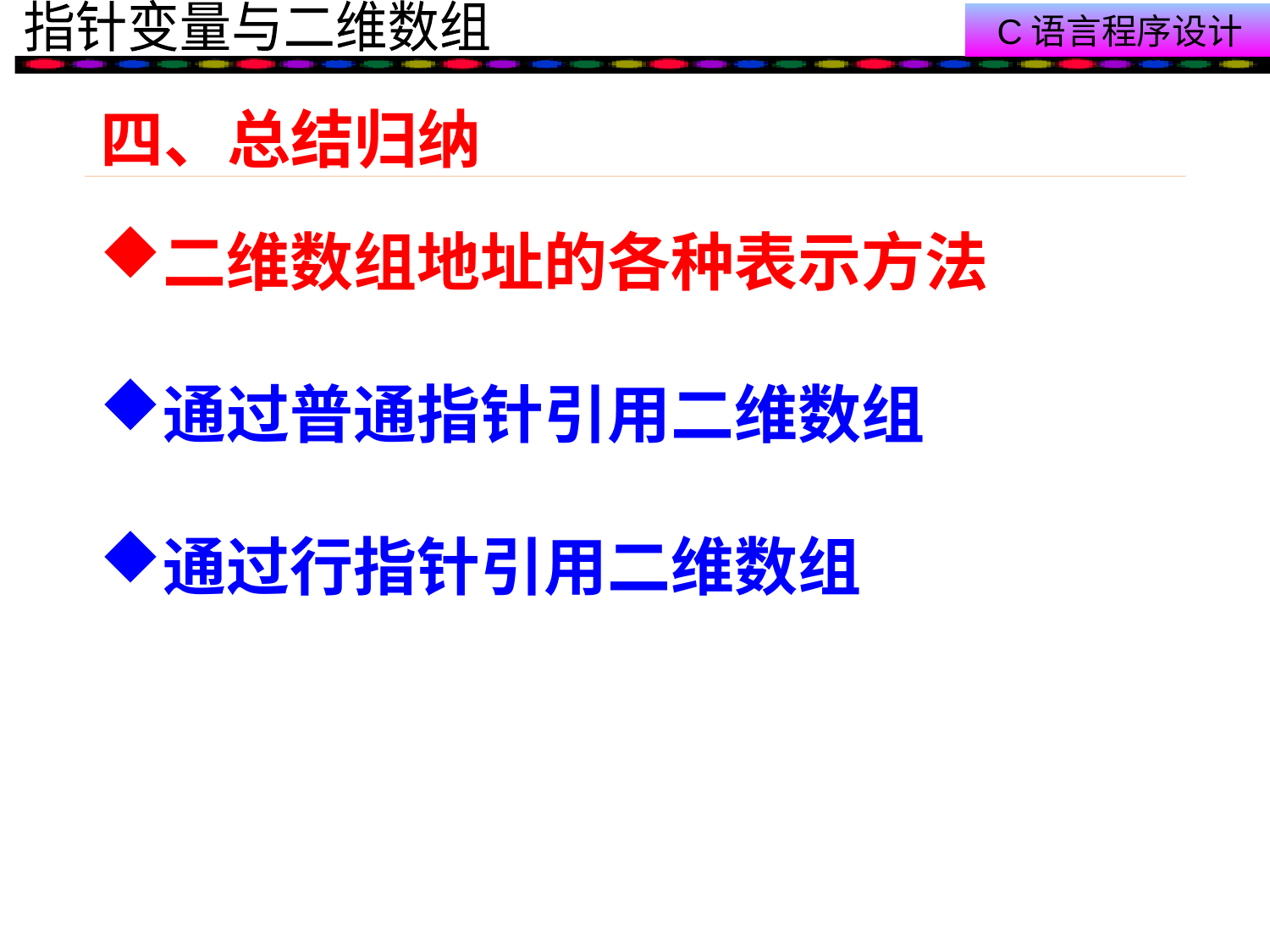

# 四、总结归纳
二维数组地址的各种表示方法

通过普通指针引用二维数组

通过行指针引用二维数组